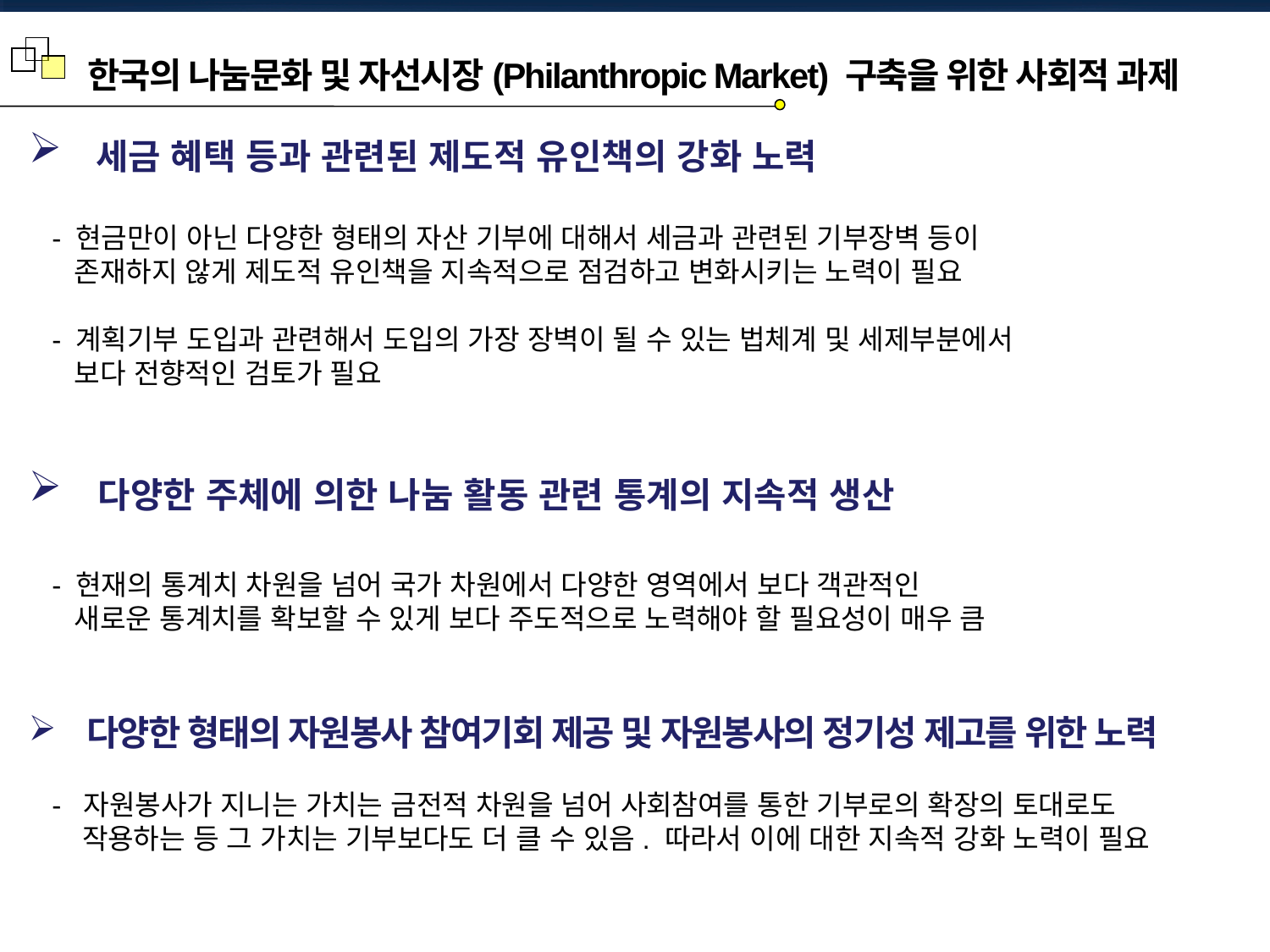

한국의 나눔문화 및 자선시장(Philanthropic Market) 구축을 위한 사회적 과제
 세금 혜택 등과 관련된 제도적 유인책의 강화 노력

   - 현금만이 아닌 다양한 형태의 자산 기부에 대해서 세금과 관련된 기부장벽 등이
     존재하지 않게 제도적 유인책을 지속적으로 점검하고 변화시키는 노력이 필요

   - 계획기부 도입과 관련해서 도입의 가장 장벽이 될 수 있는 법체계 및 세제부분에서
     보다 전향적인 검토가 필요

 다양한 주체에 의한 나눔 활동 관련 통계의 지속적 생산

   - 현재의 통계치 차원을 넘어 국가 차원에서 다양한 영역에서 보다 객관적인
     새로운 통계치를 확보할 수 있게 보다 주도적으로 노력해야 할 필요성이 매우 큼

 다양한 형태의 자원봉사 참여기회 제공 및 자원봉사의 정기성 제고를 위한 노력

   -  자원봉사가 지니는 가치는 금전적 차원을 넘어 사회참여를 통한 기부로의 확장의 토대로도
      작용하는 등 그 가치는 기부보다도 더 클 수 있음. 따라서 이에 대한 지속적 강화 노력이 필요